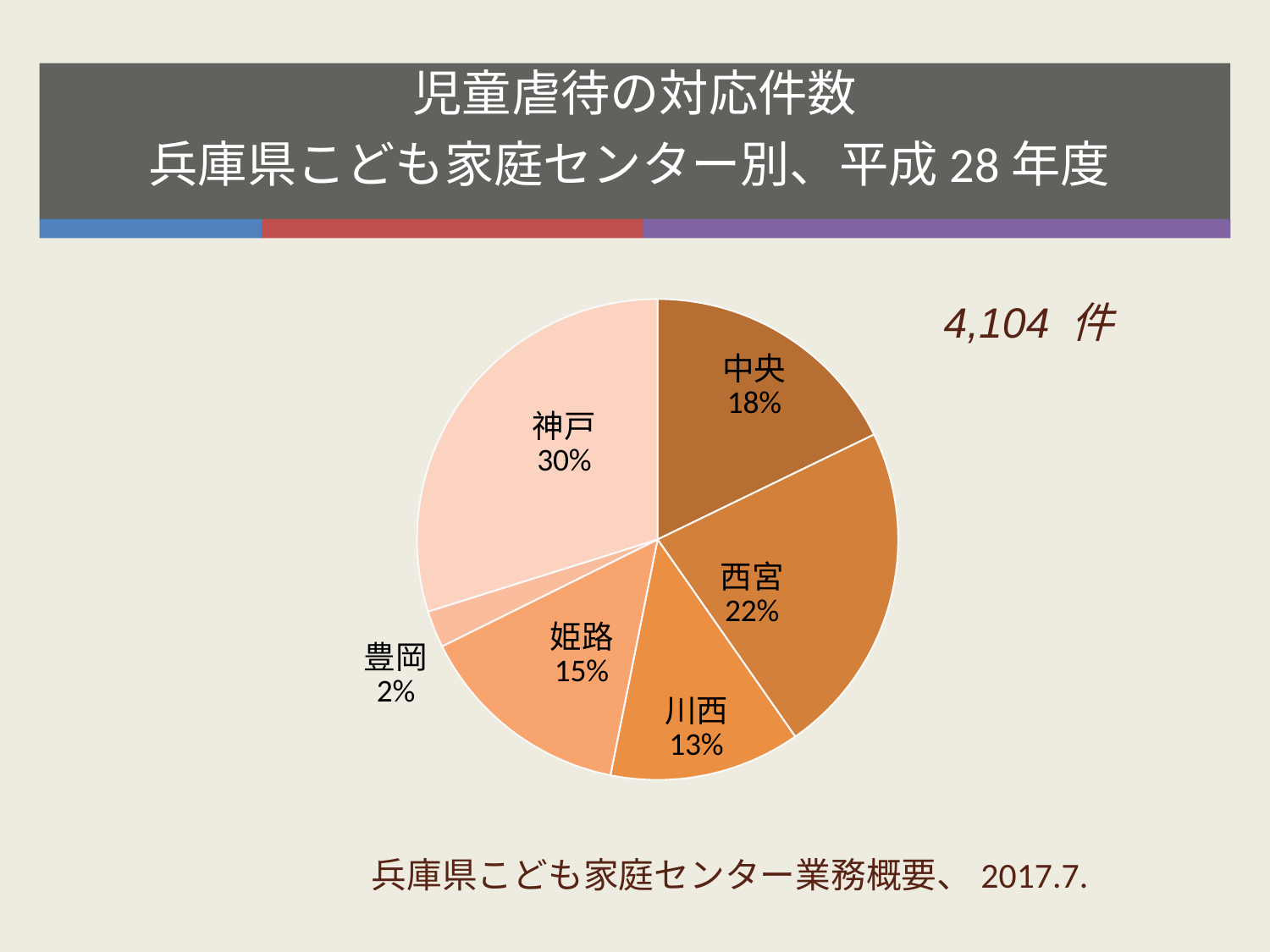

# 児童虐待の対応件数 兵庫県こども家庭センター別、平成28年度

### Chart

| Category | 件数 |
|---|---|
| 中央 | 731.0 |
| 西宮 | 923.0 |
| 川西 | 527.0 |
| 姫路 | 596.0 |
| 豊岡 | 102.0 |
| 神戸 | 1225.0 |
4,104 件
兵庫県こども家庭センター業務概要、2017.7.